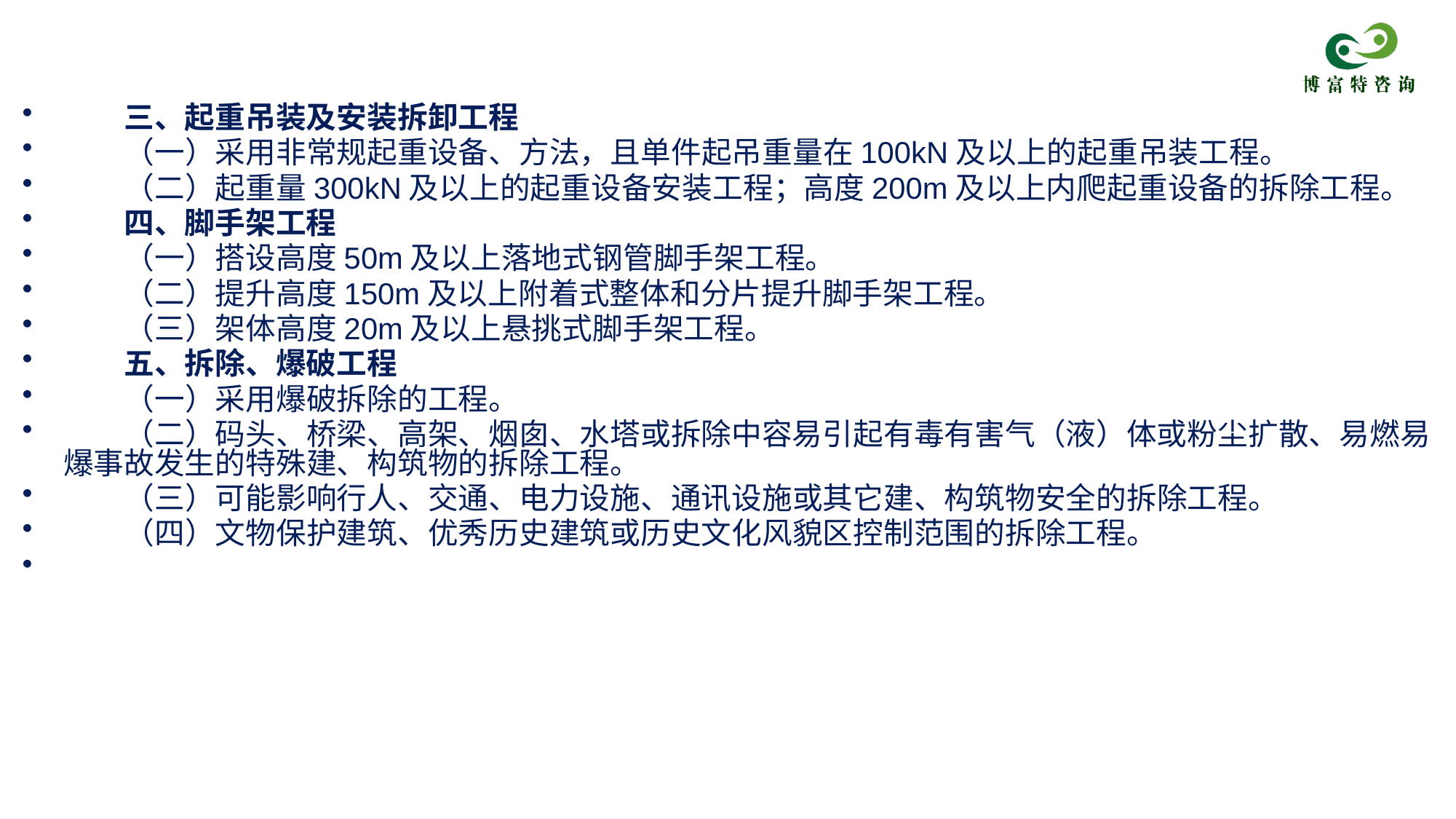

三、起重吊装及安装拆卸工程
　　（一）采用非常规起重设备、方法，且单件起吊重量在100kN及以上的起重吊装工程。
　　（二）起重量300kN及以上的起重设备安装工程；高度200m及以上内爬起重设备的拆除工程。
　　四、脚手架工程
　　（一）搭设高度50m及以上落地式钢管脚手架工程。
　　（二）提升高度150m及以上附着式整体和分片提升脚手架工程。
　　（三）架体高度20m及以上悬挑式脚手架工程。
　　五、拆除、爆破工程
　　（一）采用爆破拆除的工程。
　　（二）码头、桥梁、高架、烟囱、水塔或拆除中容易引起有毒有害气（液）体或粉尘扩散、易燃易爆事故发生的特殊建、构筑物的拆除工程。
　　（三）可能影响行人、交通、电力设施、通讯设施或其它建、构筑物安全的拆除工程。
　　（四）文物保护建筑、优秀历史建筑或历史文化风貌区控制范围的拆除工程。

精选PPT
7